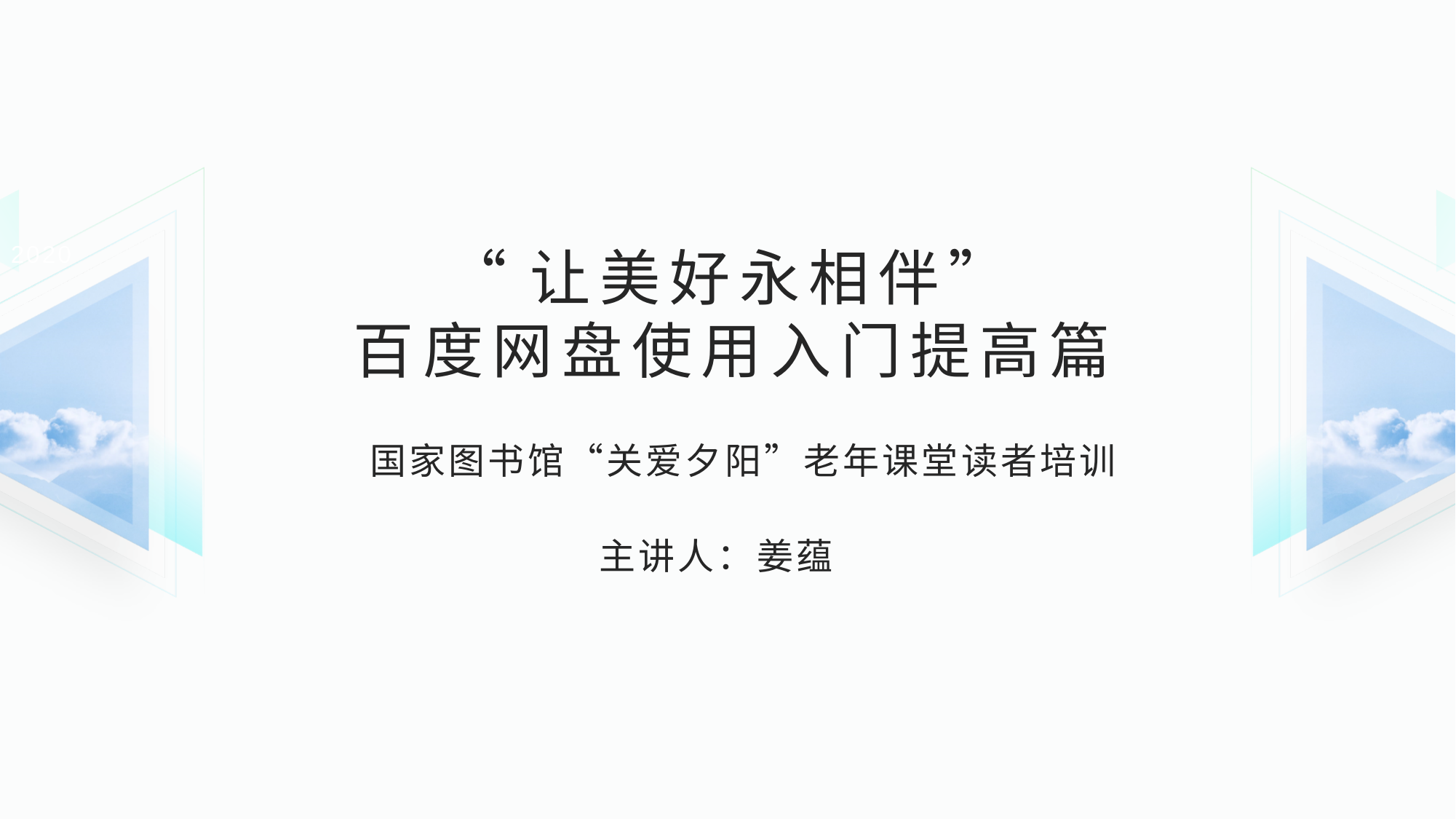

2020
# “让美好永相伴” 百度网盘使用入门提高篇
国家图书馆“关爱夕阳”老年课堂读者培训
主讲人：姜蕴